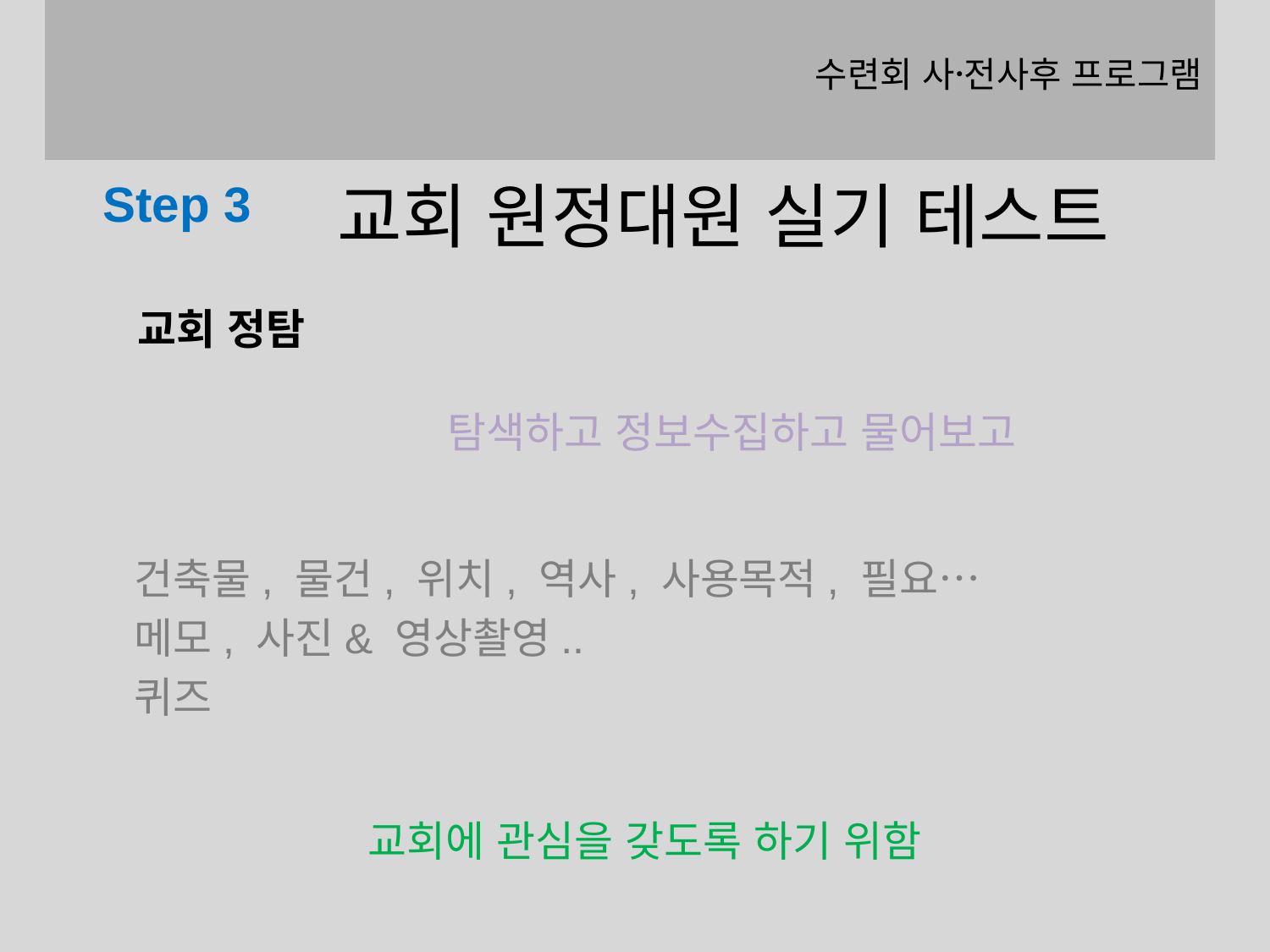

# 수련회 사전〮사후 프로그램
교회 원정대원 실기 테스트
Step 3
교회 정탐
탐색하고 정보수집하고 물어보고
건축물, 물건, 위치, 역사, 사용목적, 필요…
메모, 사진& 영상촬영..
퀴즈
교회에 관심을 갖도록 하기 위함